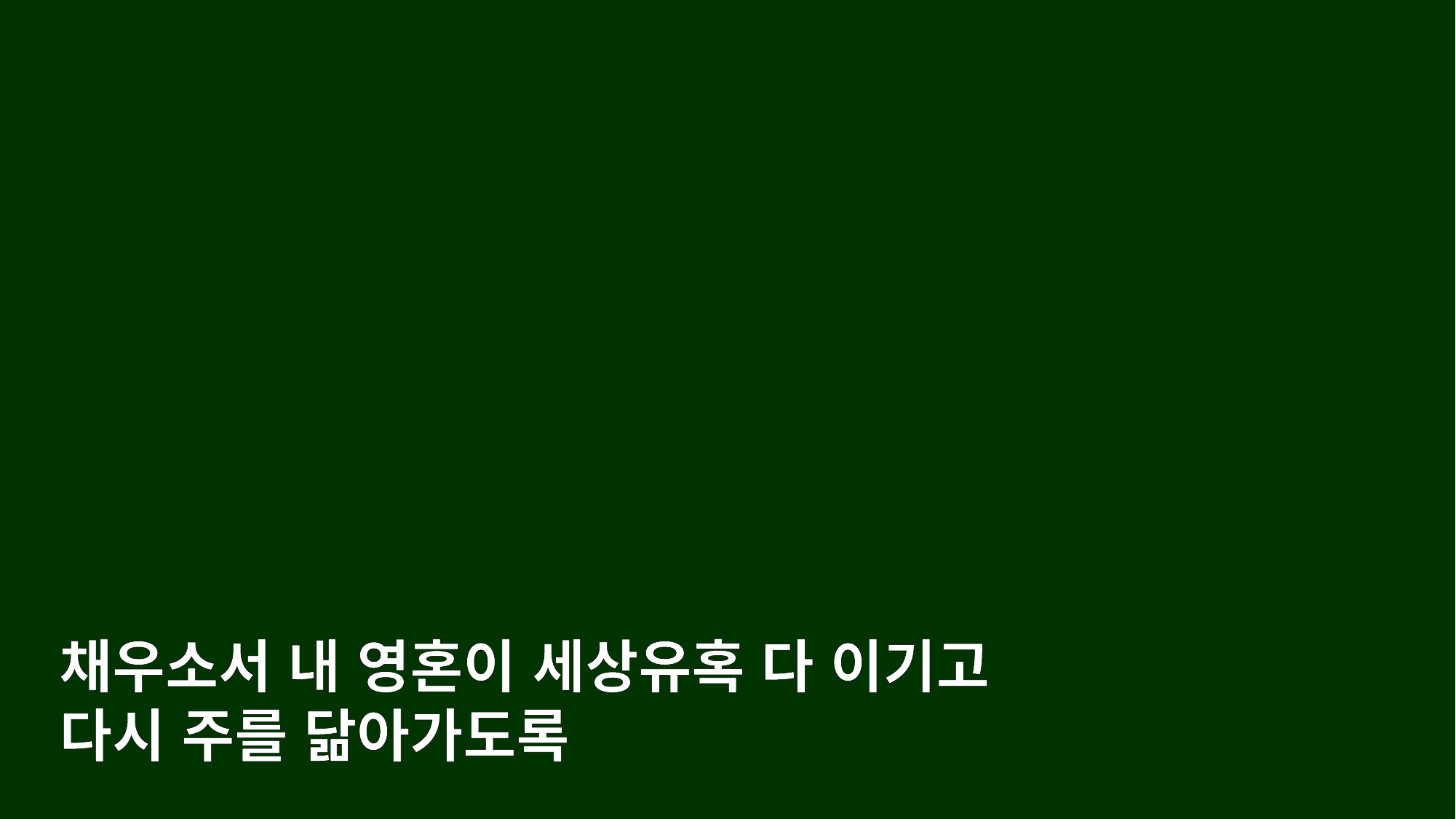

채우소서 내 영혼이 세상유혹 다 이기고
다시 주를 닮아가도록